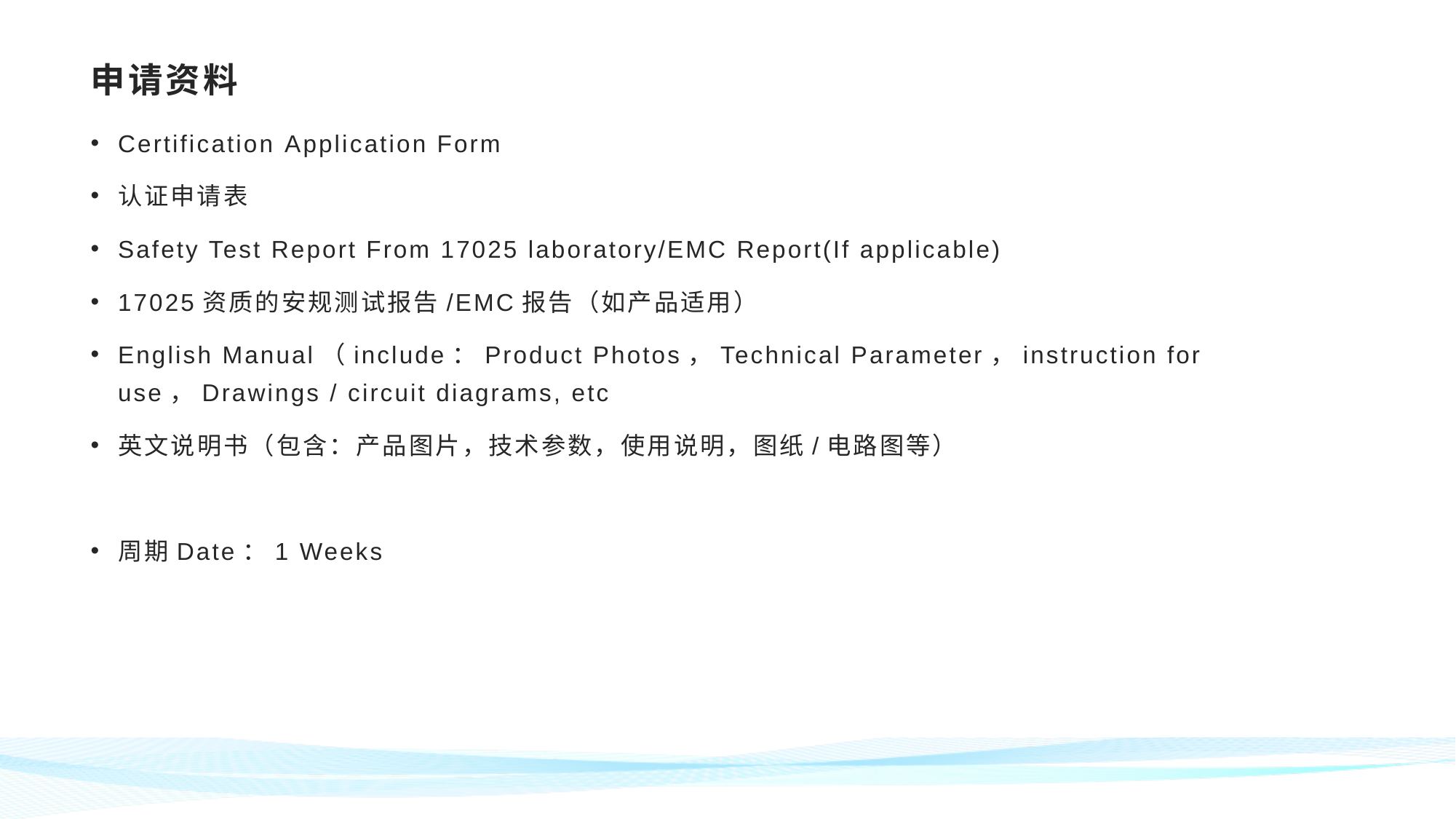

# 申请资料
Certification Application Form
认证申请表
Safety Test Report From 17025 laboratory/EMC Report(If applicable)
17025资质的安规测试报告/EMC报告（如产品适用）
English Manual（include：Product Photos，Technical Parameter，instruction for use，Drawings / circuit diagrams, etc
英文说明书（包含：产品图片，技术参数，使用说明，图纸/电路图等）

周期Date：1 Weeks